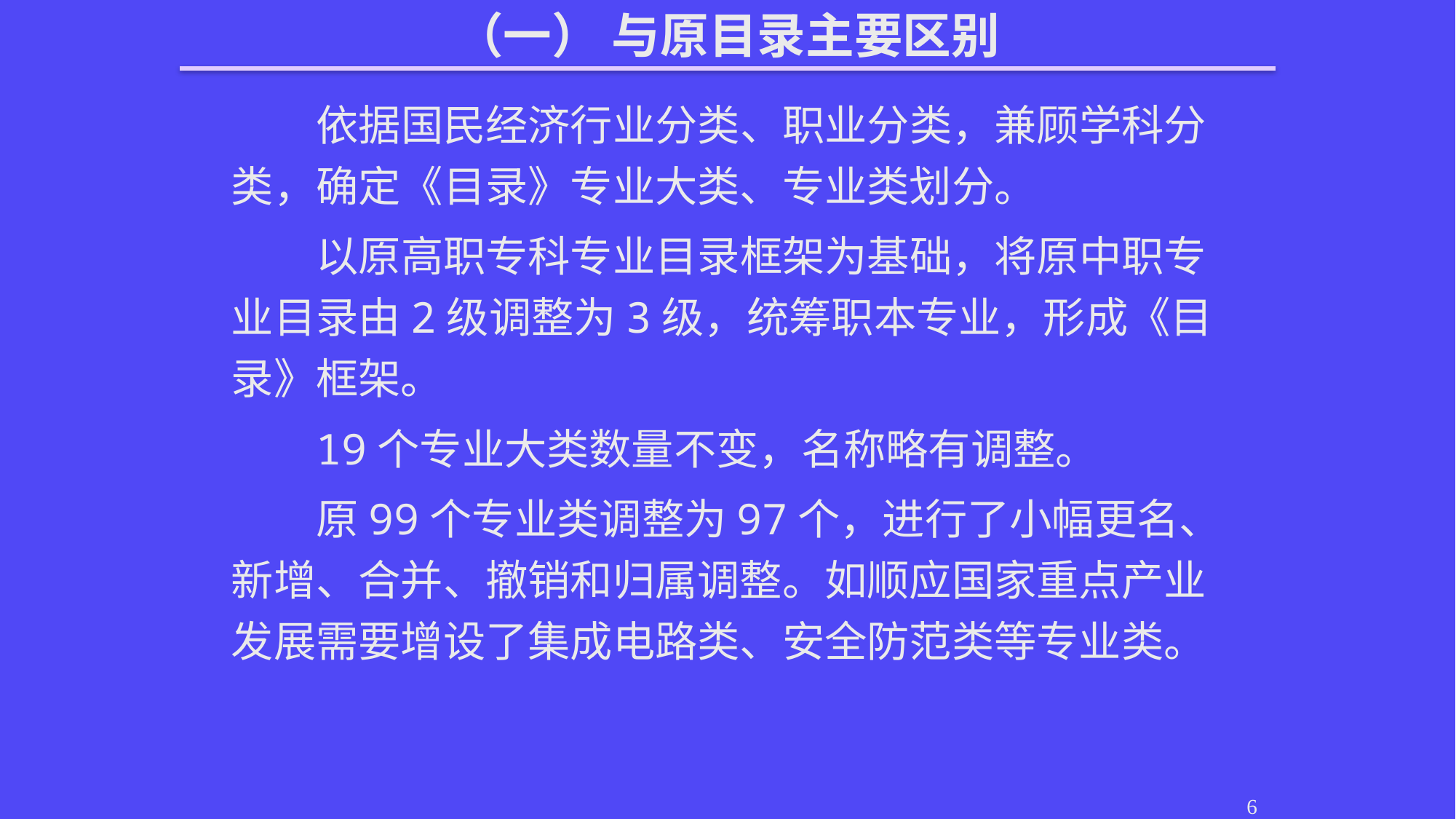

（一） 与原目录主要区别
依据国民经济行业分类、职业分类，兼顾学科分类，确定《目录》专业大类、专业类划分。
以原高职专科专业目录框架为基础，将原中职专业目录由2级调整为3级，统筹职本专业，形成《目录》框架。
19个专业大类数量不变，名称略有调整。
原99个专业类调整为97个，进行了小幅更名、新增、合并、撤销和归属调整。如顺应国家重点产业发展需要增设了集成电路类、安全防范类等专业类。
6